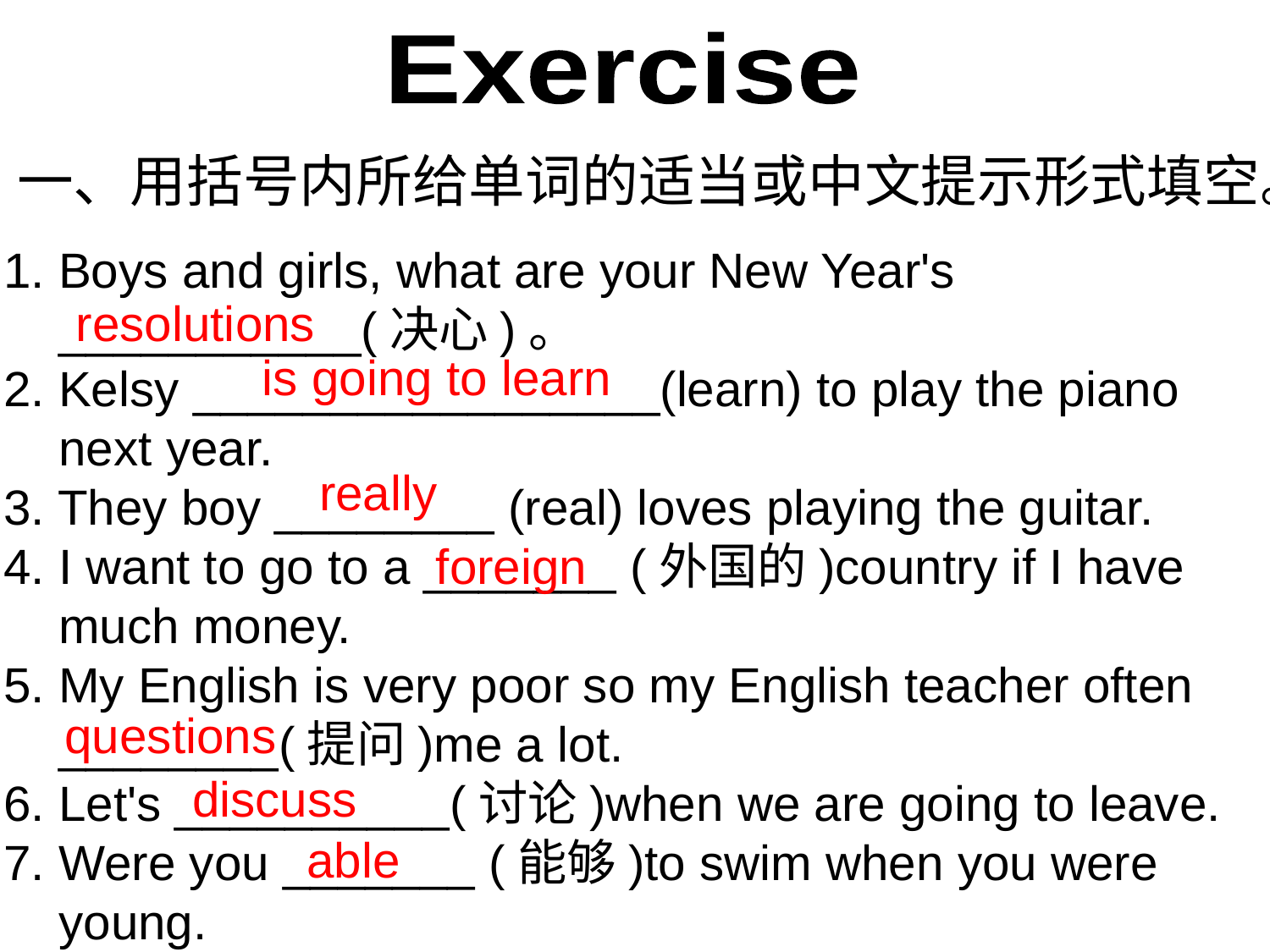

Exercise
一、用括号内所给单词的适当或中文提示形式填空。
1. Boys and girls, what are your New Year's
    ___________(决心)。
2. Kelsy _________________(learn) to play the piano
    next year.
3. They boy ________ (real) loves playing the guitar.
4. I want to go to a _______ (外国的)country if I have
    much money.
5. My English is very poor so my English teacher often
    ________(提问)me a lot.
6. Let's __________(讨论)when we are going to leave.
7. Were you _______ (能够)to swim when you were
    young.
resolutions
is going to learn
really
foreign
questions
discuss
able